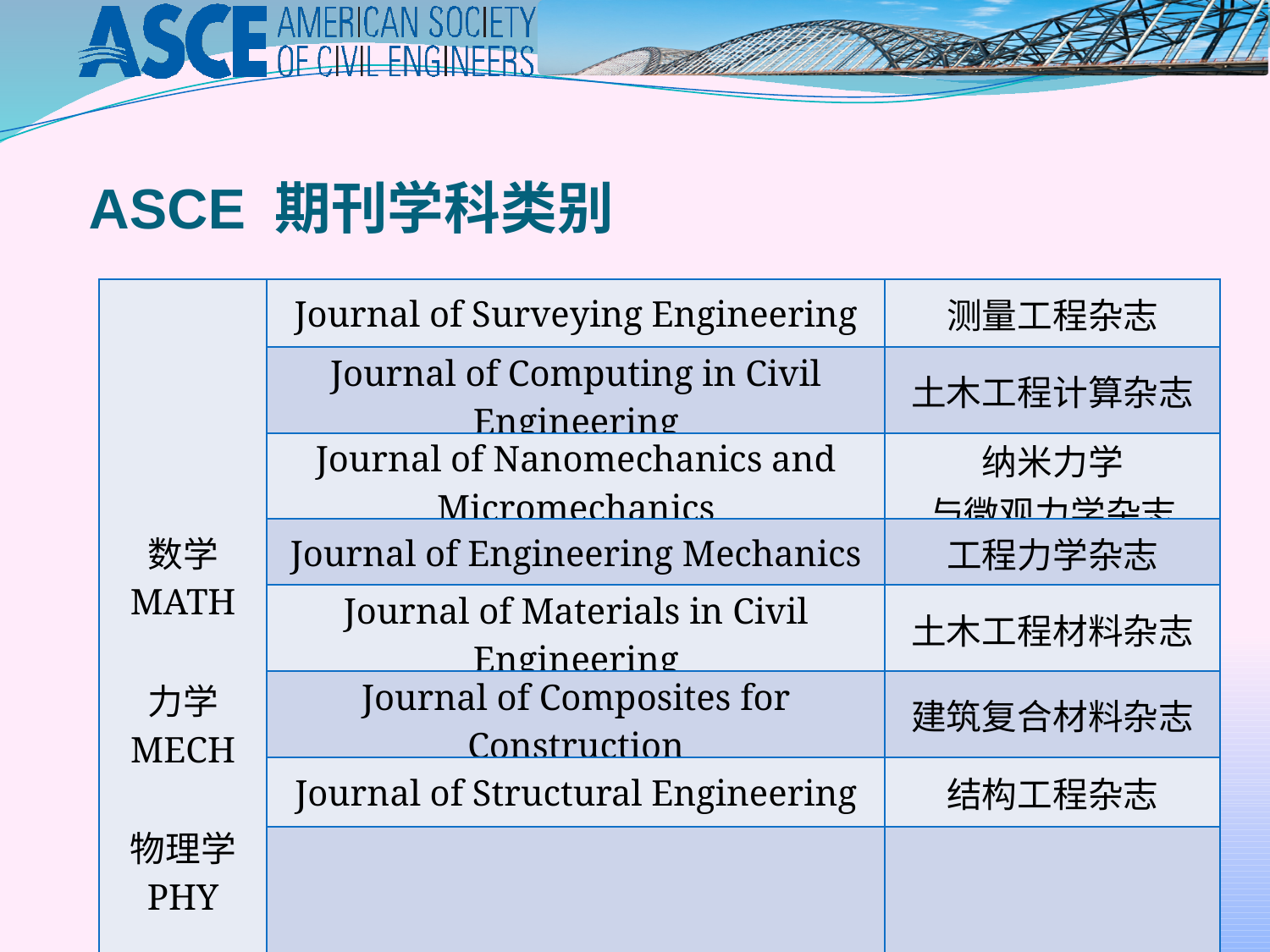

ASCE 期刊学科类别
| 数学 MATH 力学 MECH 物理学 PHY | Journal of Surveying Engineering | 测量工程杂志 |
| --- | --- | --- |
|  | Journal of Computing in Civil Engineering | 土木工程计算杂志 |
|  | Journal of Nanomechanics and Micromechanics | 纳米力学 与微观力学杂志 |
|  | Journal of Engineering Mechanics | 工程力学杂志 |
|  | Journal of Materials in Civil Engineering | 土木工程材料杂志 |
|  | Journal of Composites for Construction | 建筑复合材料杂志 |
|  | Journal of Structural Engineering | 结构工程杂志 |
|  | Practice Periodical on Structural Design and Construction | 结构设计 与施工实用期刊 |